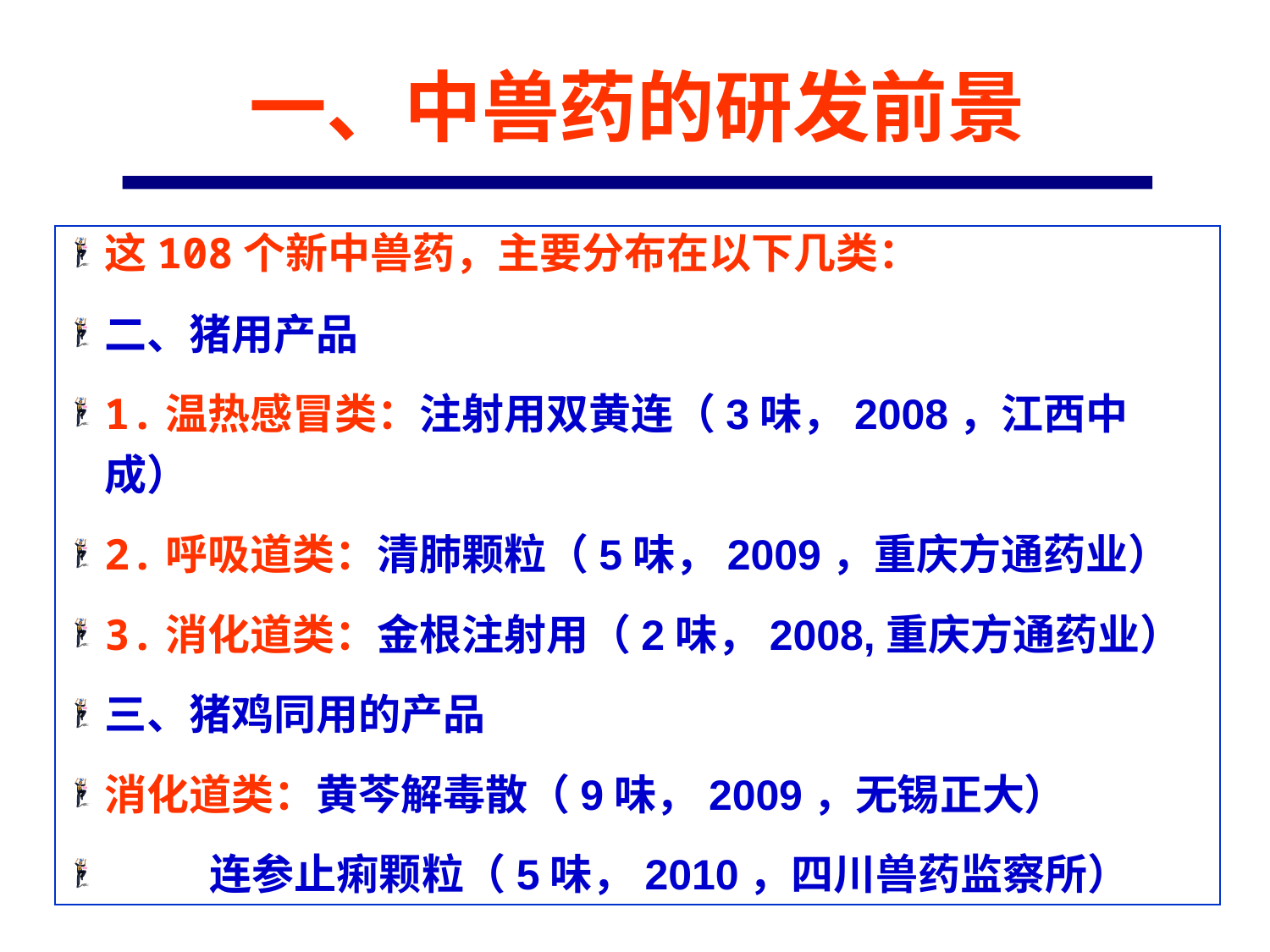

一、中兽药的研发前景

这108个新中兽药，主要分布在以下几类：
二、猪用产品
1.温热感冒类：注射用双黄连（3味，2008，江西中成）
2.呼吸道类：清肺颗粒（5味，2009，重庆方通药业）
3.消化道类：金根注射用（2味，2008,重庆方通药业）
三、猪鸡同用的产品
消化道类：黄芩解毒散（9味，2009，无锡正大）
          连参止痢颗粒（5味，2010，四川兽药监察所）